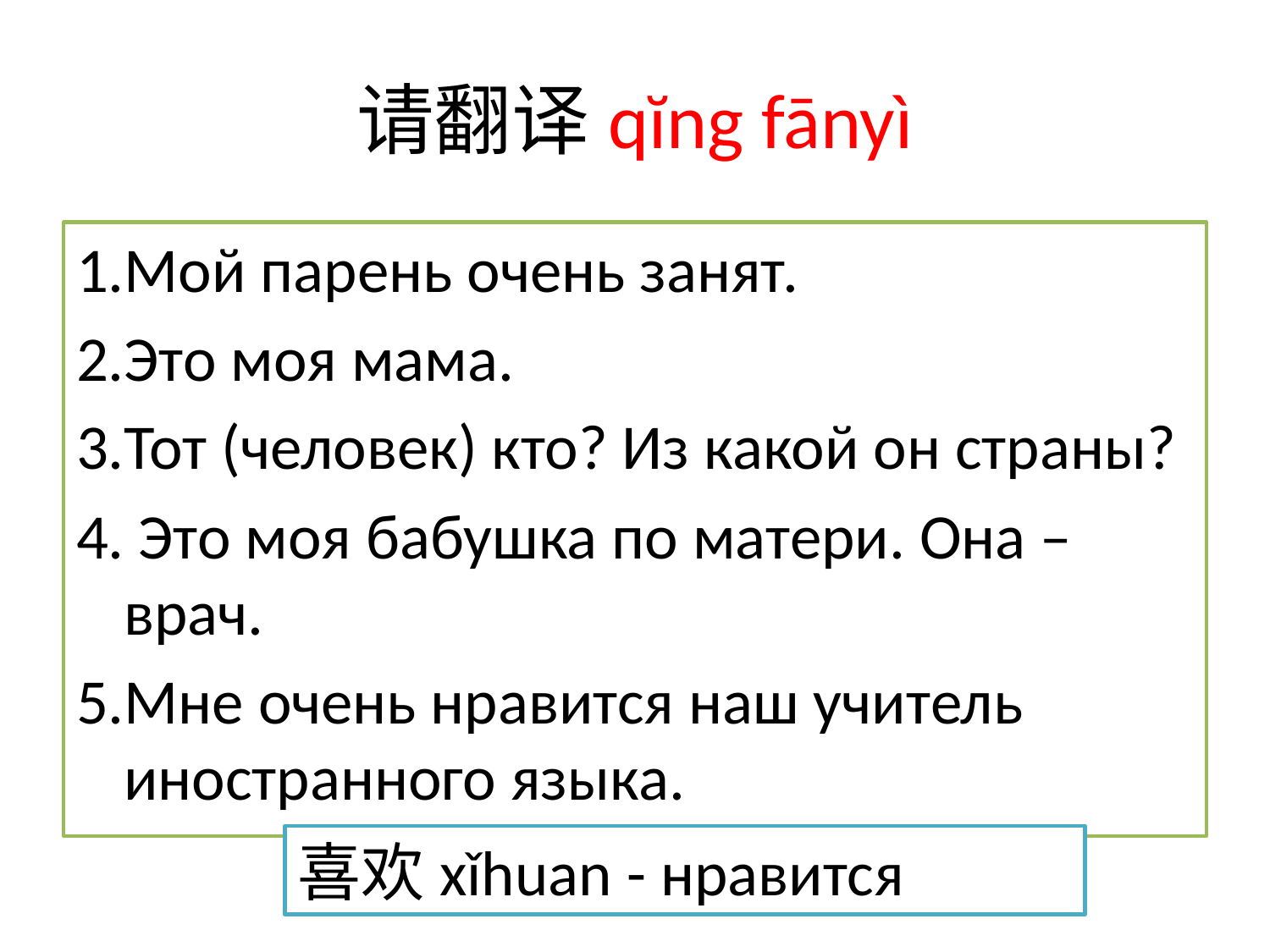

# 请翻译qĭng fānyì
1.Мой парень очень занят.
2.Это моя мама.
3.Тот (человек) кто? Из какой он страны?
4. Это моя бабушка по матери. Она – врач.
5.Мне очень нравится наш учитель иностранного языка.
喜欢xǐhuan - нравится